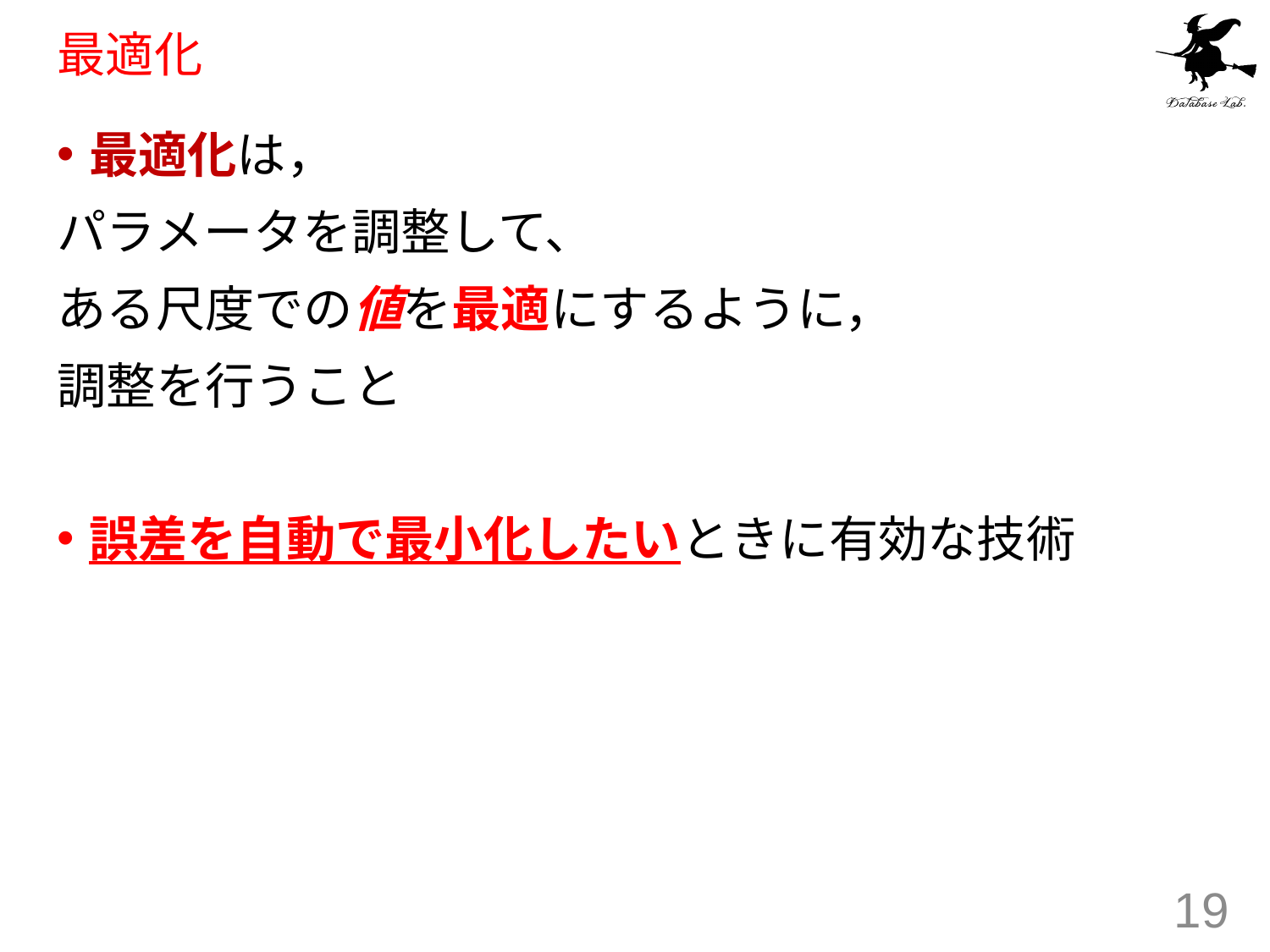

# 最適化
最適化は，
パラメータを調整して、
ある尺度での値を最適にするように，
調整を行うこと

誤差を自動で最小化したいときに有効な技術

19